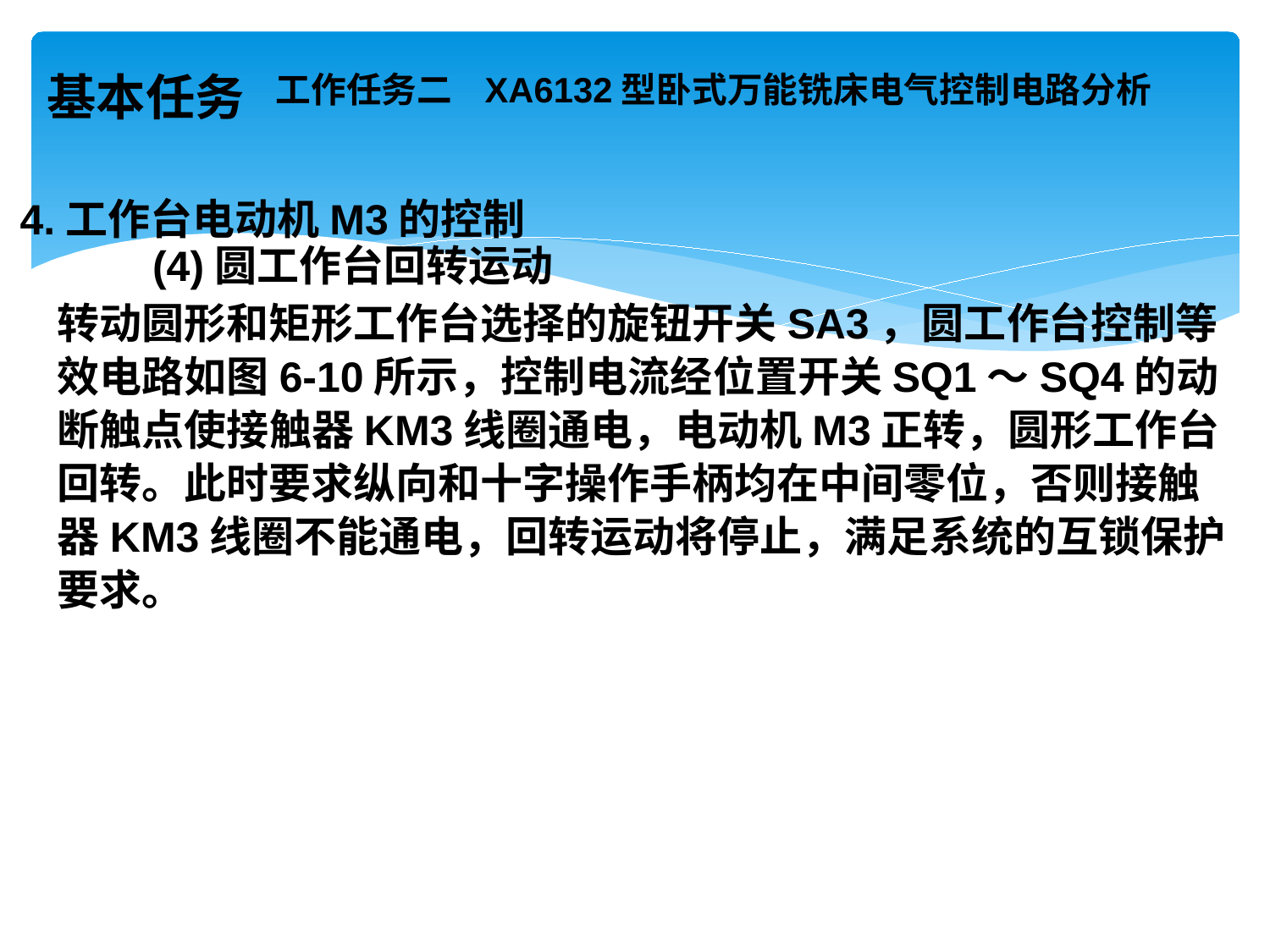

# 工作任务二   XA6132型卧式万能铣床电气控制电路分析
基本任务
4.工作台电动机M3的控制
        (4)圆工作台回转运动
转动圆形和矩形工作台选择的旋钮开关SA3，圆工作台控制等效电路如图6-10所示，控制电流经位置开关SQ1～SQ4的动断触点使接触器KM3线圈通电，电动机M3正转，圆形工作台回转。此时要求纵向和十字操作手柄均在中间零位，否则接触器KM3线圈不能通电，回转运动将停止，满足系统的互锁保护要求。